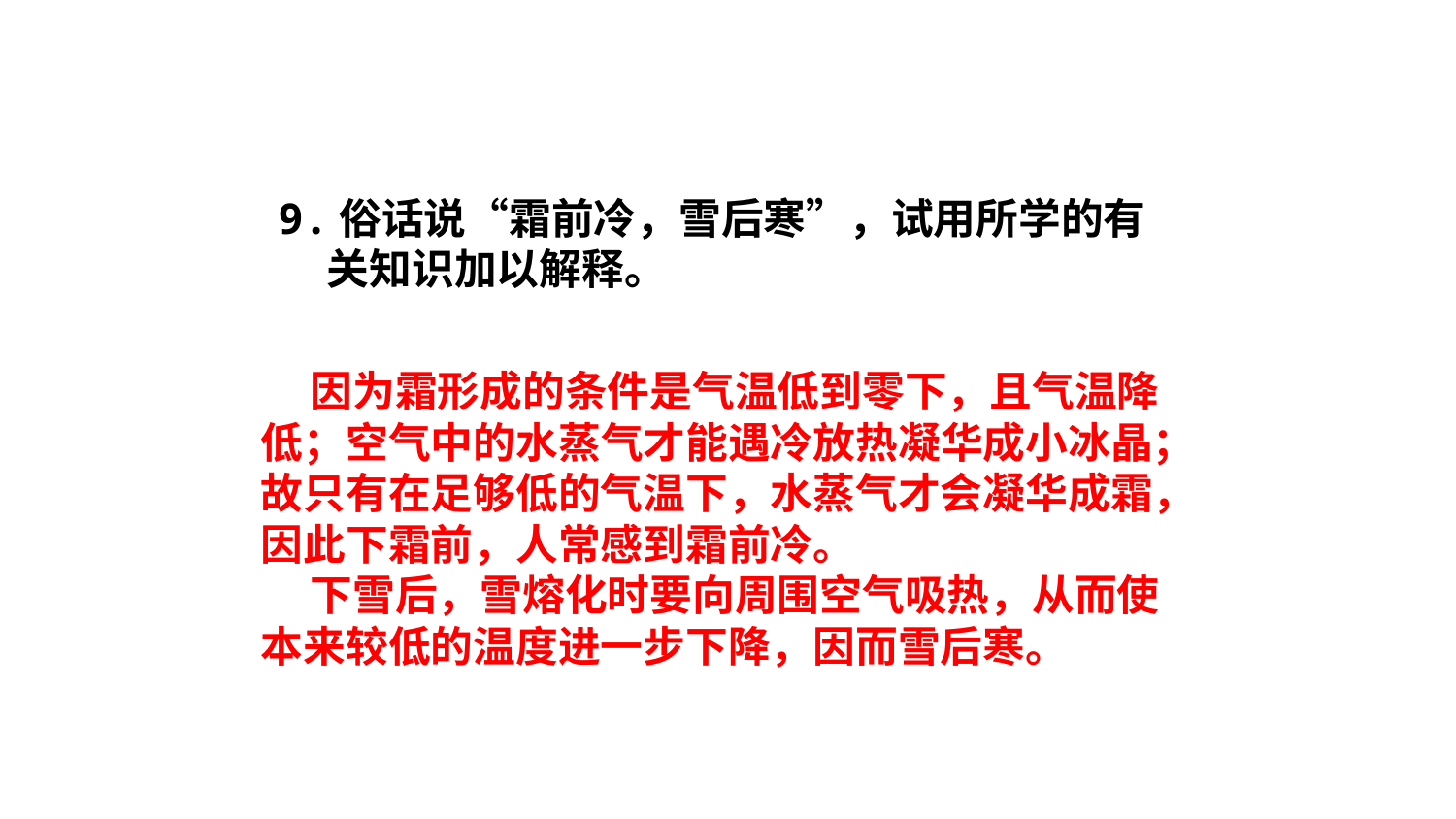

9.俗话说“霜前冷，雪后寒”，试用所学的有
    关知识加以解释。
    因为霜形成的条件是气温低到零下，且气温降低；空气中的水蒸气才能遇冷放热凝华成小冰晶；故只有在足够低的气温下，水蒸气才会凝华成霜，因此下霜前，人常感到霜前冷。
    下雪后，雪熔化时要向周围空气吸热，从而使本来较低的温度进一步下降，因而雪后寒。